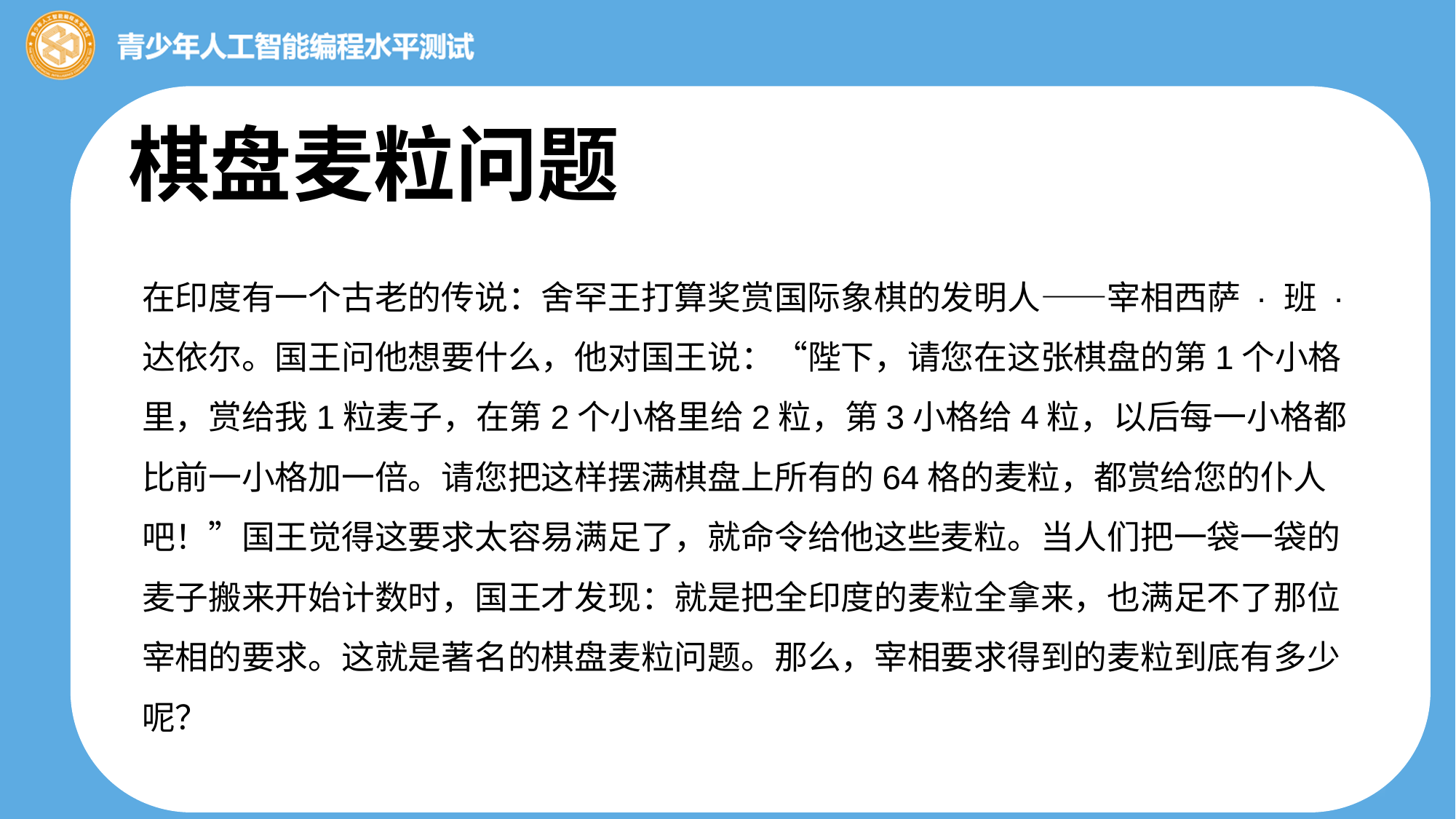

棋盘麦粒问题
在印度有一个古老的传说：舍罕王打算奖赏国际象棋的发明人——宰相西萨 · 班 · 达依尔。国王问他想要什么，他对国王说：“陛下，请您在这张棋盘的第1个小格里，赏给我1粒麦子，在第2个小格里给2粒，第3小格给4粒，以后每一小格都比前一小格加一倍。请您把这样摆满棋盘上所有的64格的麦粒，都赏给您的仆人吧！”国王觉得这要求太容易满足了，就命令给他这些麦粒。当人们把一袋一袋的麦子搬来开始计数时，国王才发现：就是把全印度的麦粒全拿来，也满足不了那位宰相的要求。这就是著名的棋盘麦粒问题。那么，宰相要求得到的麦粒到底有多少呢？